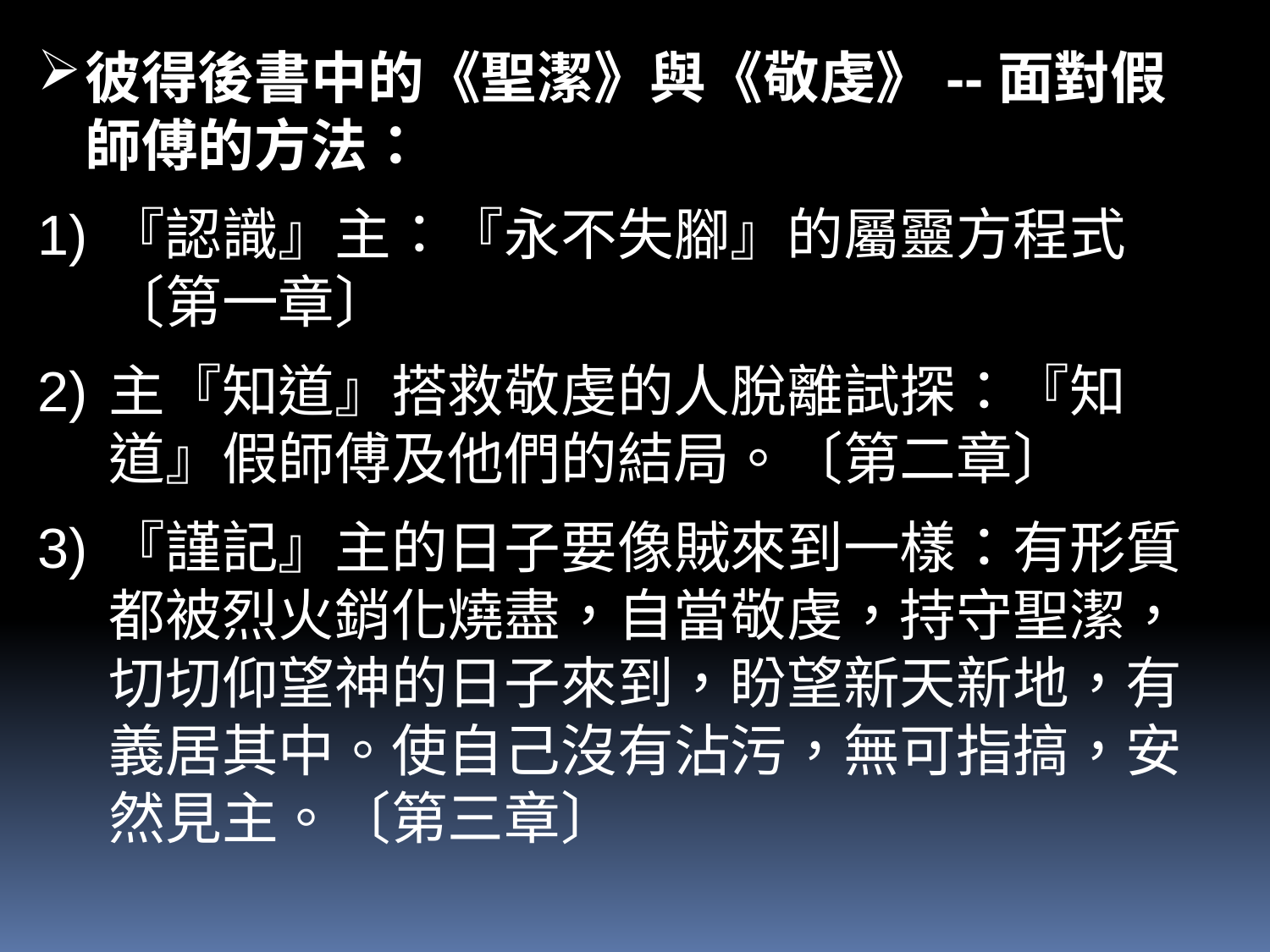

彼得後書中的《聖潔》與《敬虔》--面對假師傅的方法：
『認識』主：『永不失腳』的屬靈方程式〔第一章〕
主『知道』搭救敬虔的人脫離試探：『知道』假師傅及他們的結局。〔第二章〕
『謹記』主的日子要像賊來到一樣：有形質都被烈火銷化燒盡，自當敬虔，持守聖潔，切切仰望神的日子來到，盼望新天新地，有義居其中。使自己沒有沾污，無可指搞，安然見主。〔第三章〕